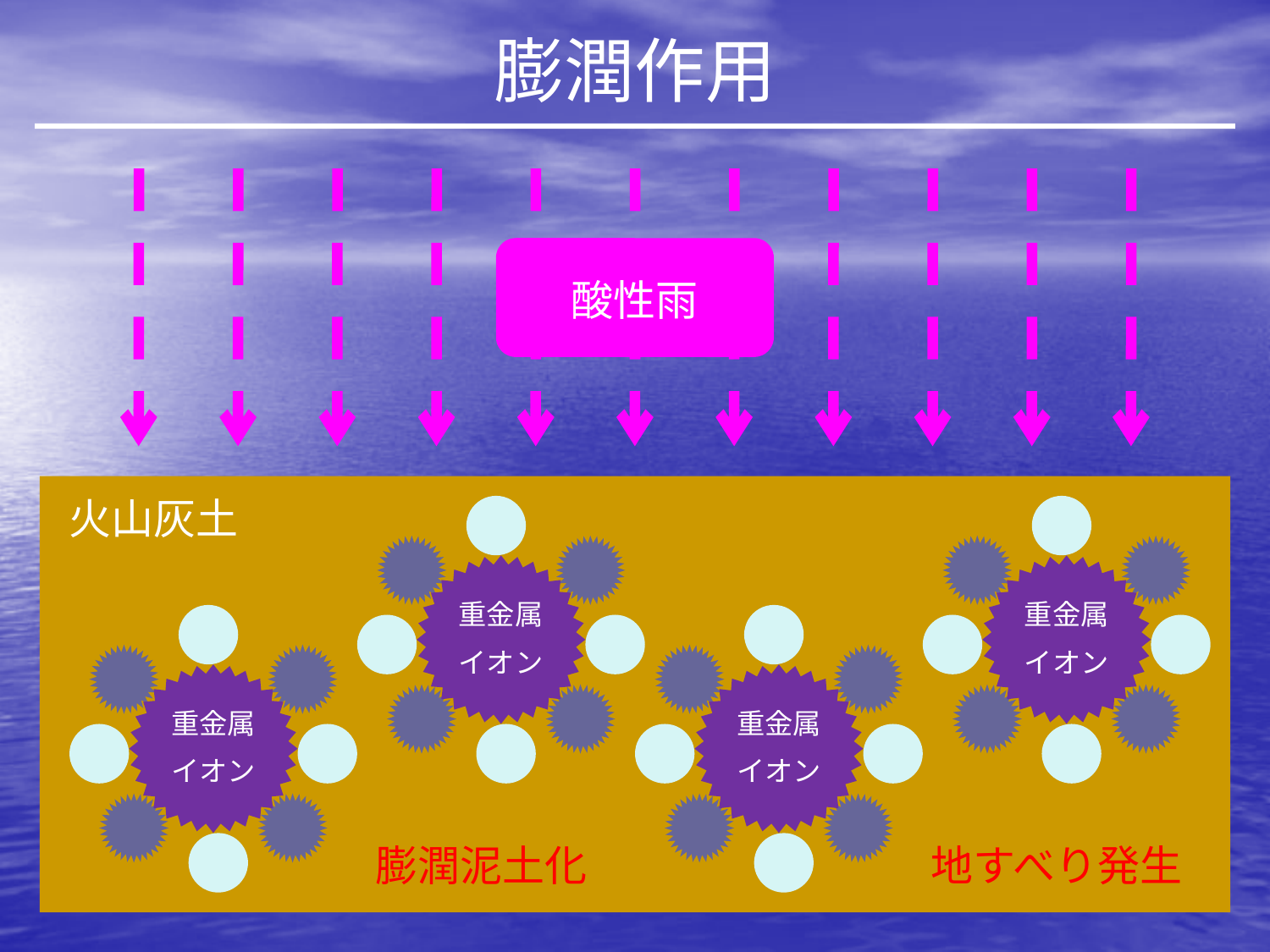

膨潤作用

酸性雨

火山灰土

重金属
イオン

重金属
イオン

重金属

重金属

重金属
イオン

重金属
イオン

重金属

重金属

膨潤泥土化

地すべり発生